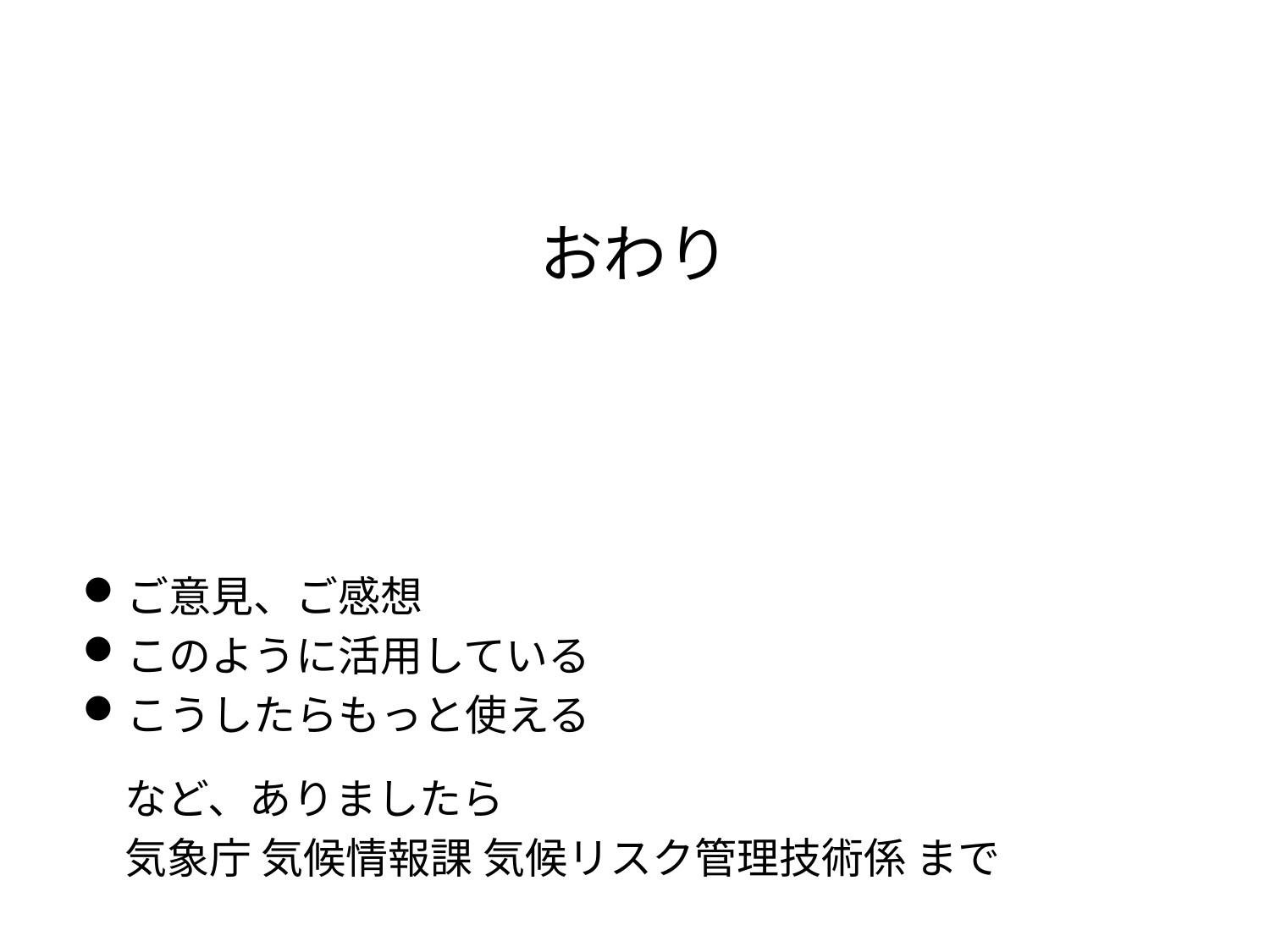

# おわり
ご意見、ご感想
このように活用している
こうしたらもっと使える

　など、ありましたら
　気象庁 気候情報課 気候リスク管理技術係 まで